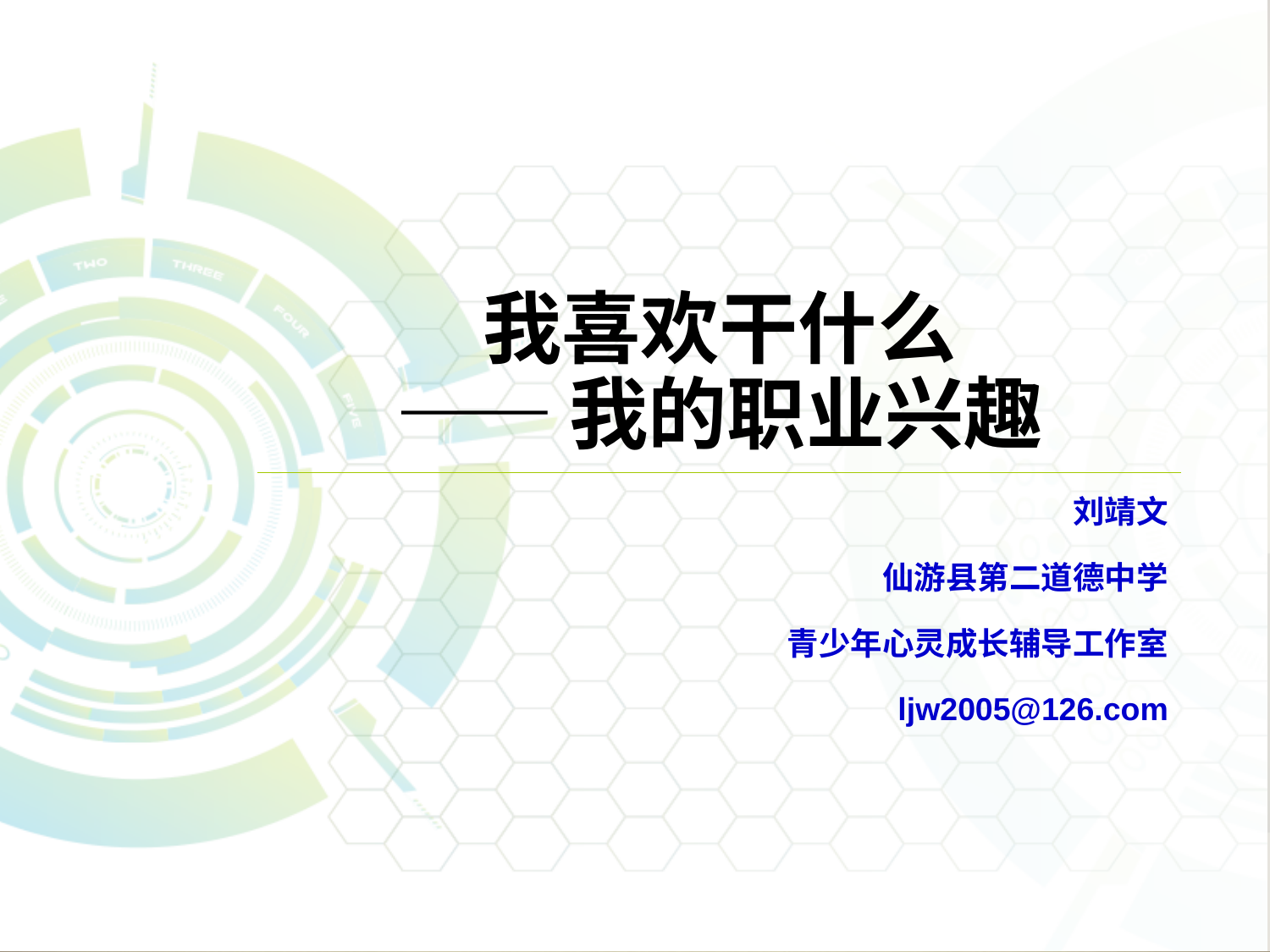

# 我喜欢干什么
——我的职业兴趣
刘靖文
仙游县第二道德中学
青少年心灵成长辅导工作室
ljw2005@126.com